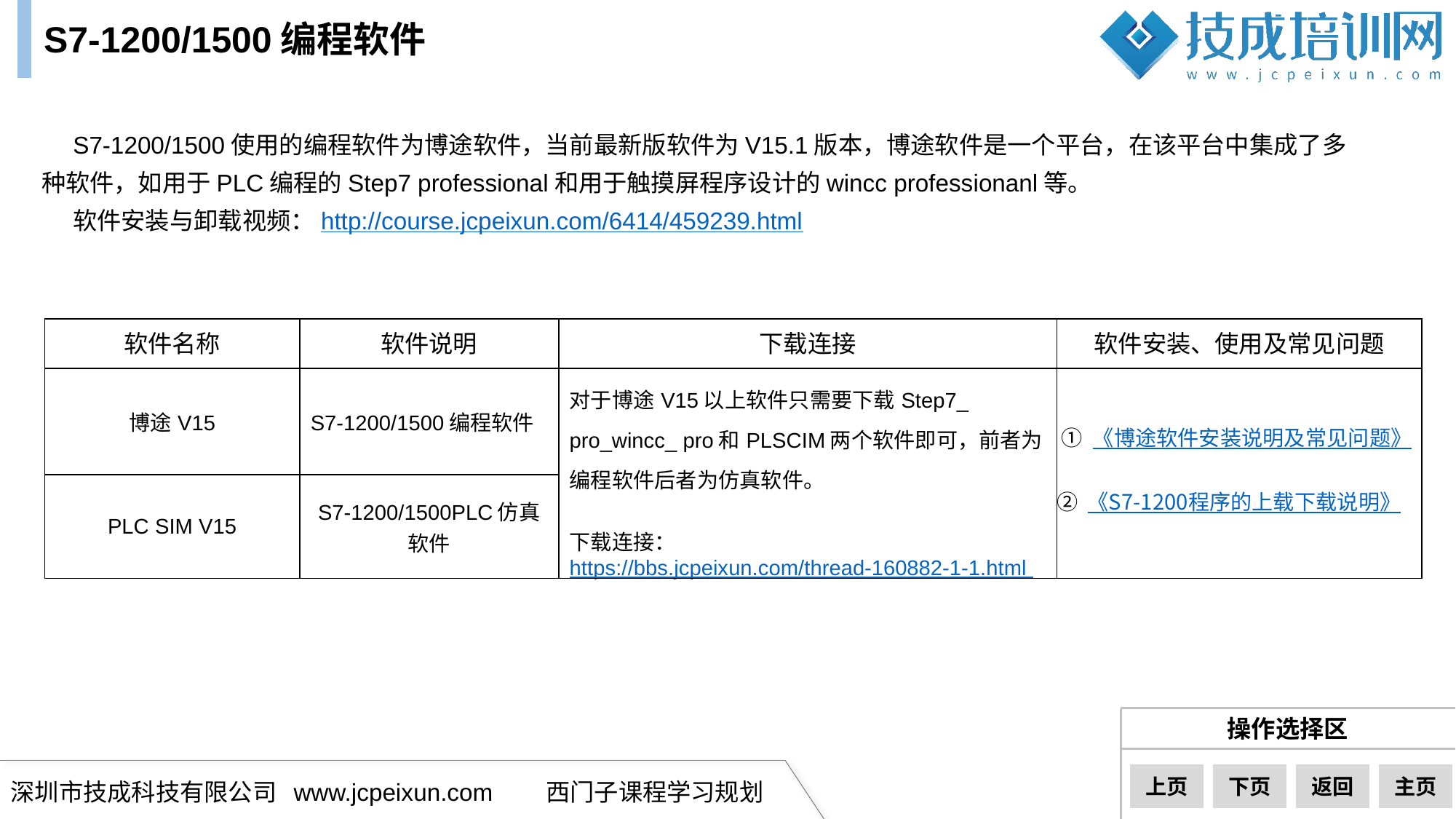

S7-1200/1500编程软件
S7-1200/1500使用的编程软件为博途软件，当前最新版软件为V15.1版本，博途软件是一个平台，在该平台中集成了多种软件，如用于PLC编程的Step7 professional和用于触摸屏程序设计的wincc professionanl等。
软件安装与卸载视频：http://course.jcpeixun.com/6414/459239.html
| 软件名称 | 软件说明 | 下载连接 | 软件安装、使用及常见问题 |
| --- | --- | --- | --- |
| 博途V15 | S7-1200/1500编程软件 | 对于博途V15以上软件只需要下载Step7\_ pro\_wincc\_ pro和PLSCIM两个软件即可，前者为编程软件后者为仿真软件。 下载连接： https://bbs.jcpeixun.com/thread-160882-1-1.html |  |
| PLC SIM V15 | S7-1200/1500PLC仿真软件 |  |  |
① 《博途软件安装说明及常见问题》
② 《S7-1200程序的上载下载说明》
下一页
上页
下页
返回
主页